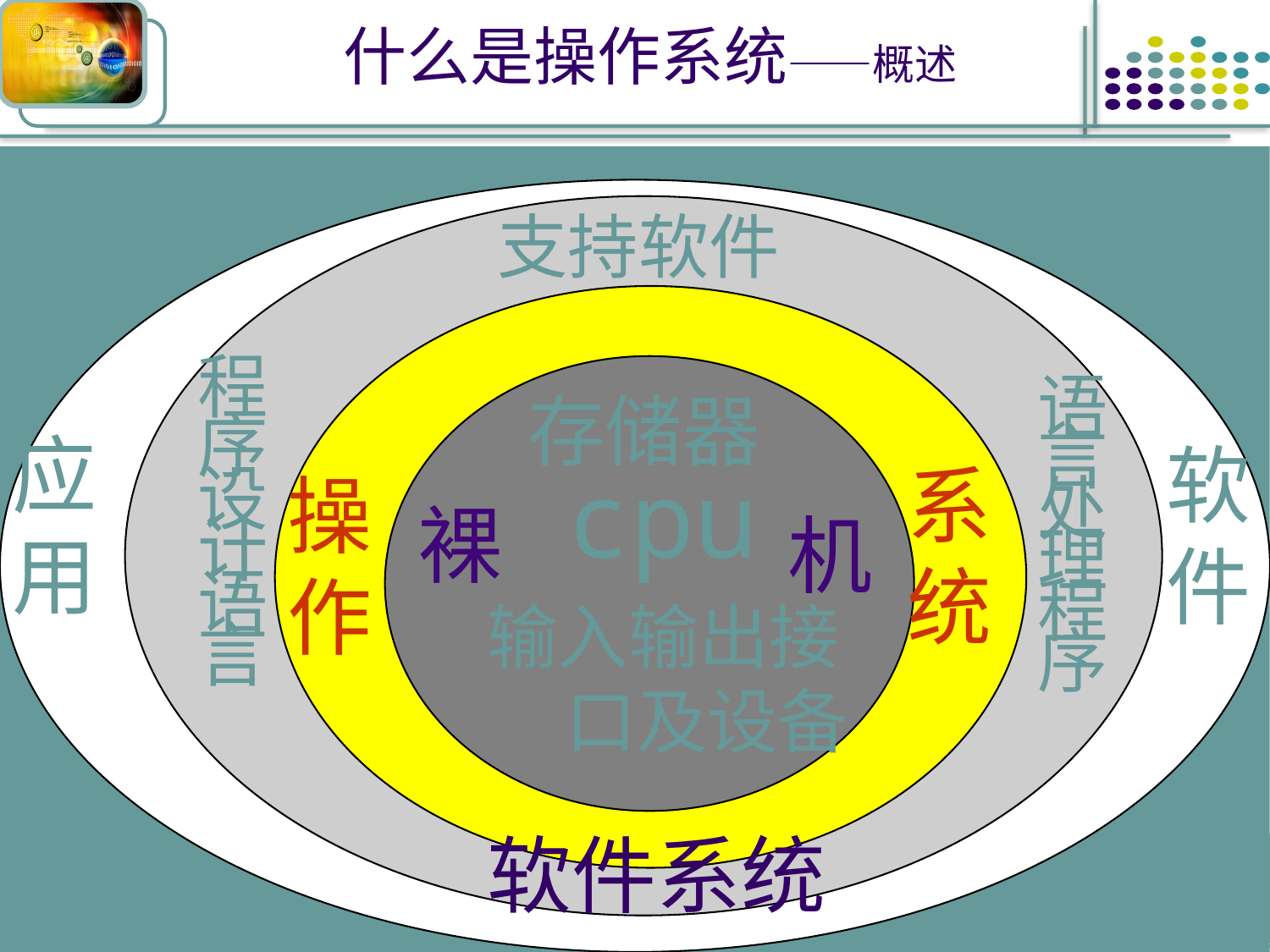

# 什么是操作系统——概述

支持软件
程
序
设
计
语
言
存储器
语言处理程序
应用
软件
cpu
系统
操作
裸
机
输入输出接        口及设备
软件系统